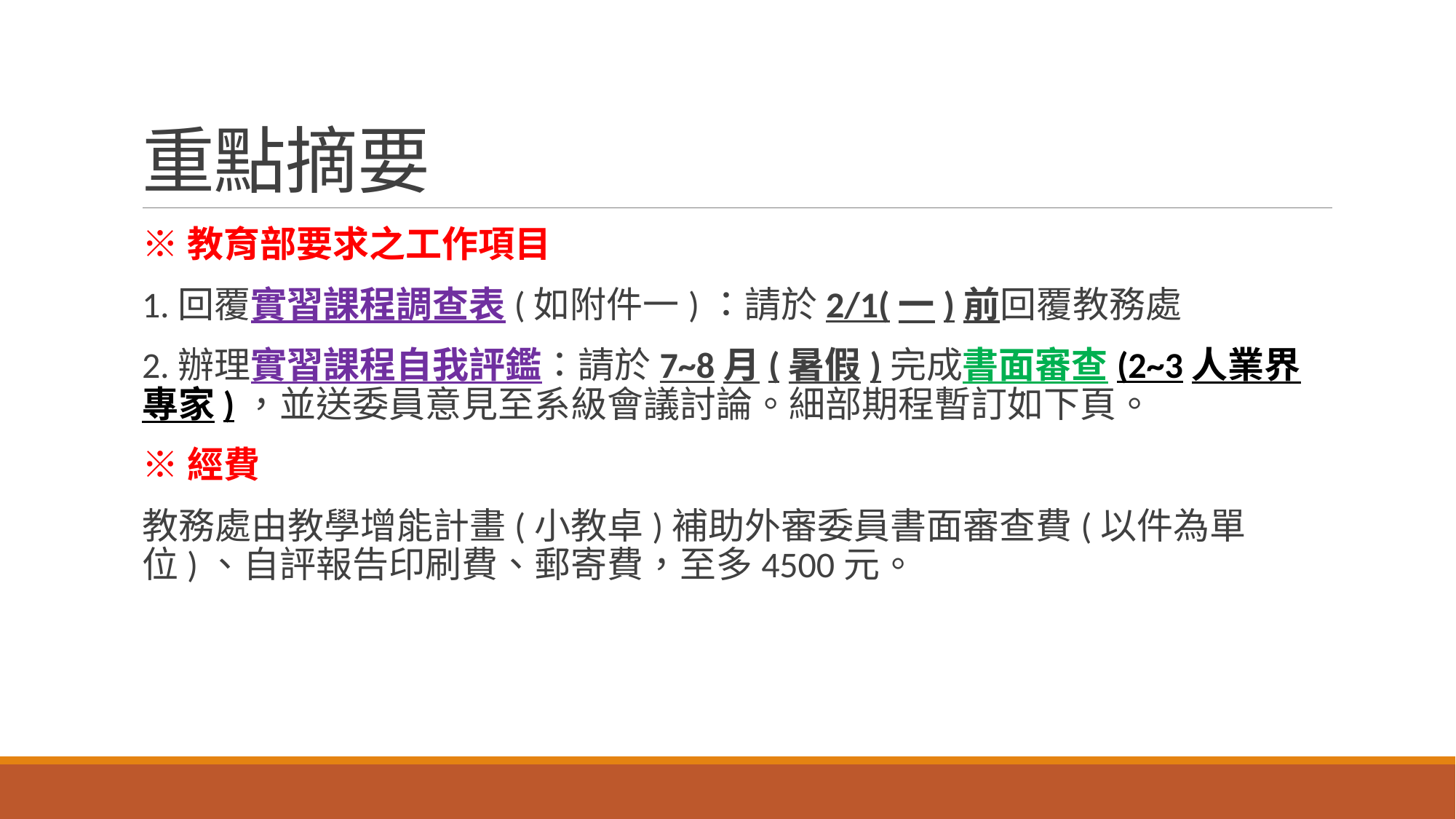

# 重點摘要
※教育部要求之工作項目
1.回覆實習課程調查表(如附件一)：請於2/1(一)前回覆教務處
2.辦理實習課程自我評鑑：請於7~8月(暑假)完成書面審查(2~3人業界專家)，並送委員意見至系級會議討論。細部期程暫訂如下頁。
※經費
教務處由教學增能計畫(小教卓)補助外審委員書面審查費(以件為單位)、自評報告印刷費、郵寄費，至多4500元。